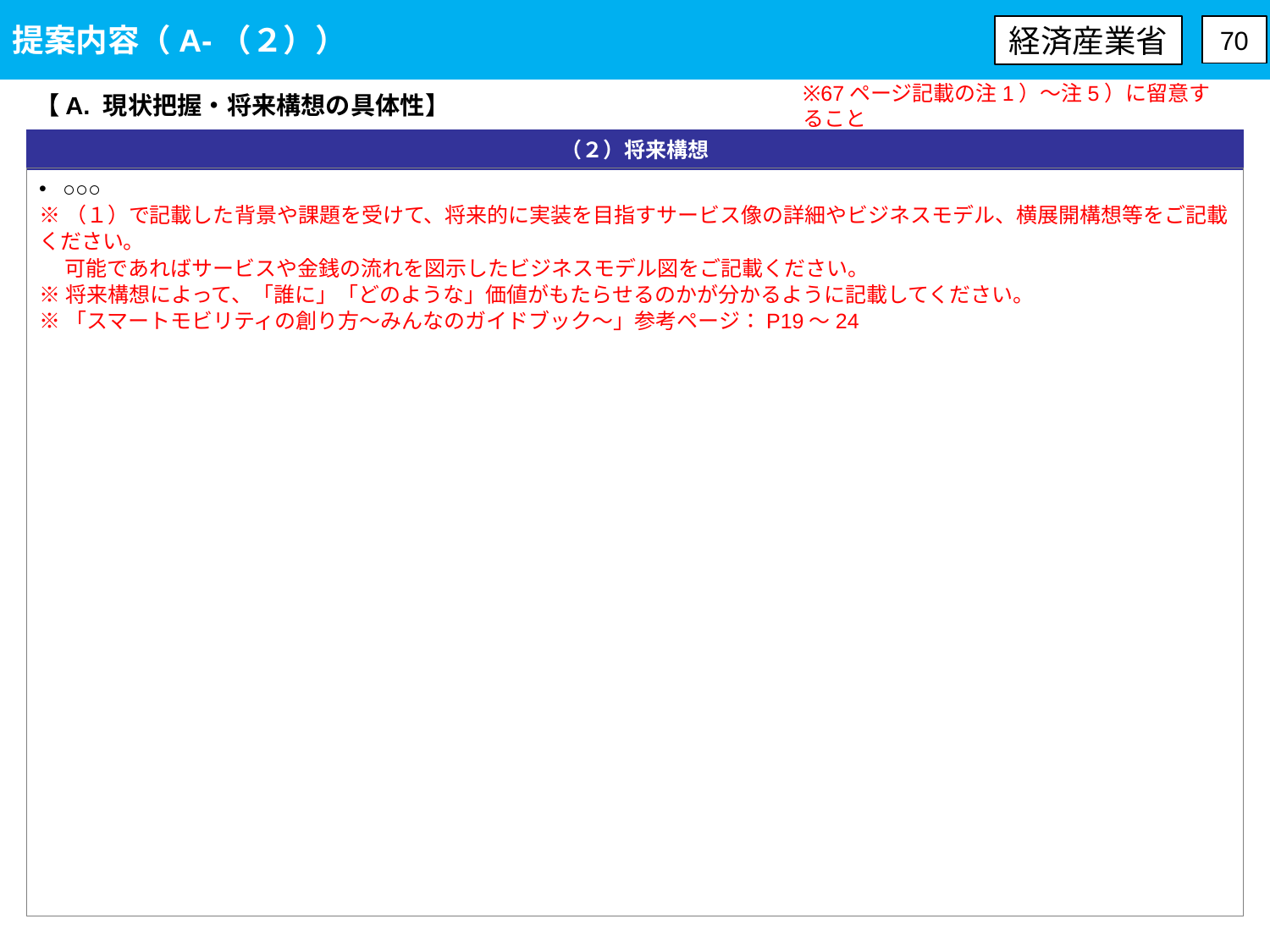

提案内容（A-（２））
経済産業省
70
【A. 現状把握・将来構想の具体性】
※67ページ記載の注1）～注5）に留意すること
（２）将来構想
○○○
※（１）で記載した背景や課題を受けて、将来的に実装を目指すサービス像の詳細やビジネスモデル、横展開構想等をご記載ください。
　 可能であればサービスや金銭の流れを図示したビジネスモデル図をご記載ください。
※将来構想によって、「誰に」「どのような」価値がもたらせるのかが分かるように記載してください。
※「スマートモビリティの創り方～みんなのガイドブック～」参考ページ：P19～24